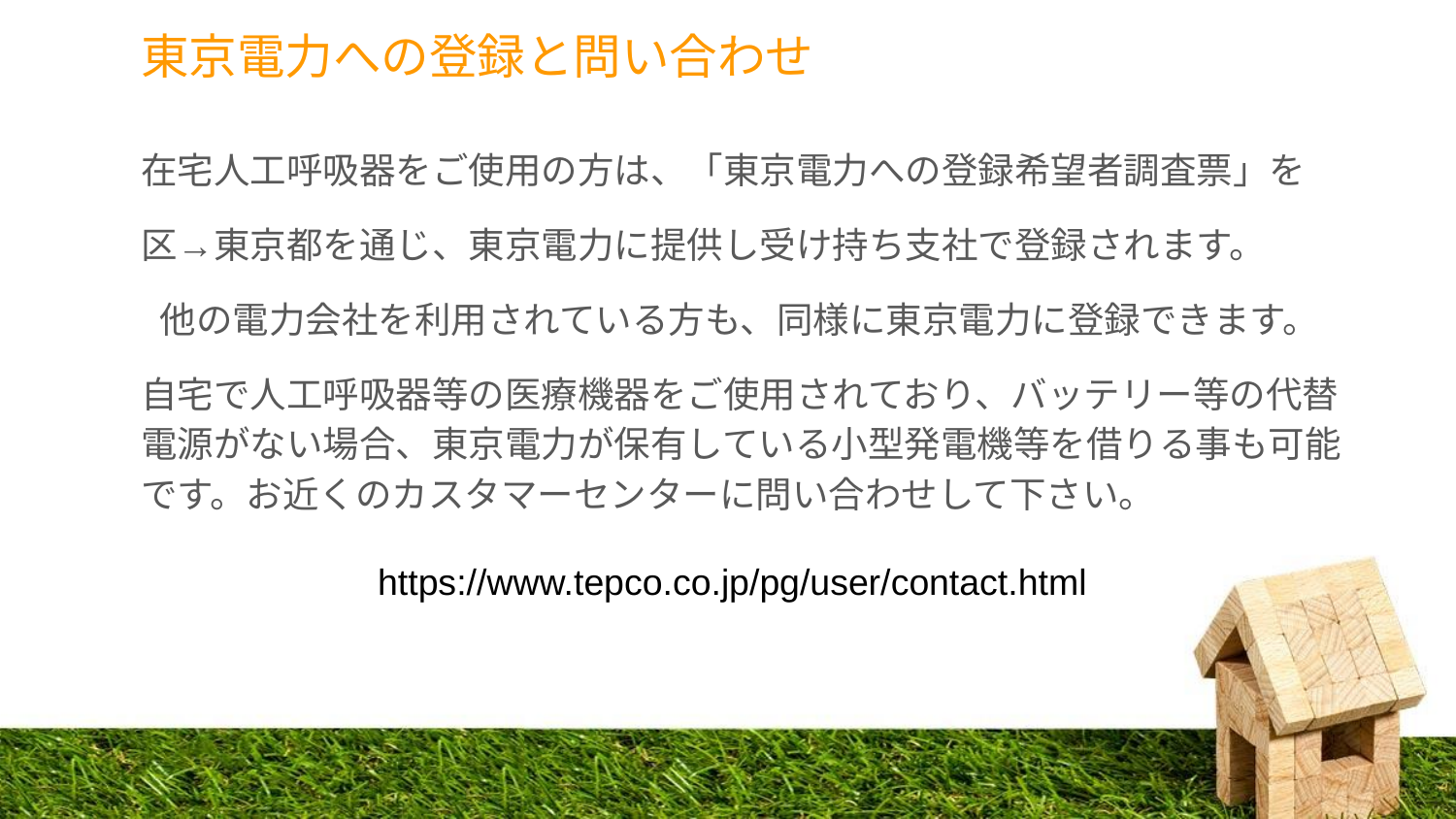

# 東京電力への登録と問い合わせ
在宅人工呼吸器をご使用の方は、「東京電力への登録希望者調査票」を
区→東京都を通じ、東京電力に提供し受け持ち支社で登録されます。
 他の電力会社を利用されている方も、同様に東京電力に登録できます。
自宅で人工呼吸器等の医療機器をご使用されており、バッテリー等の代替電源がない場合、東京電力が保有している小型発電機等を借りる事も可能です。お近くのカスタマーセンターに問い合わせして下さい。
https://www.tepco.co.jp/pg/user/contact.html